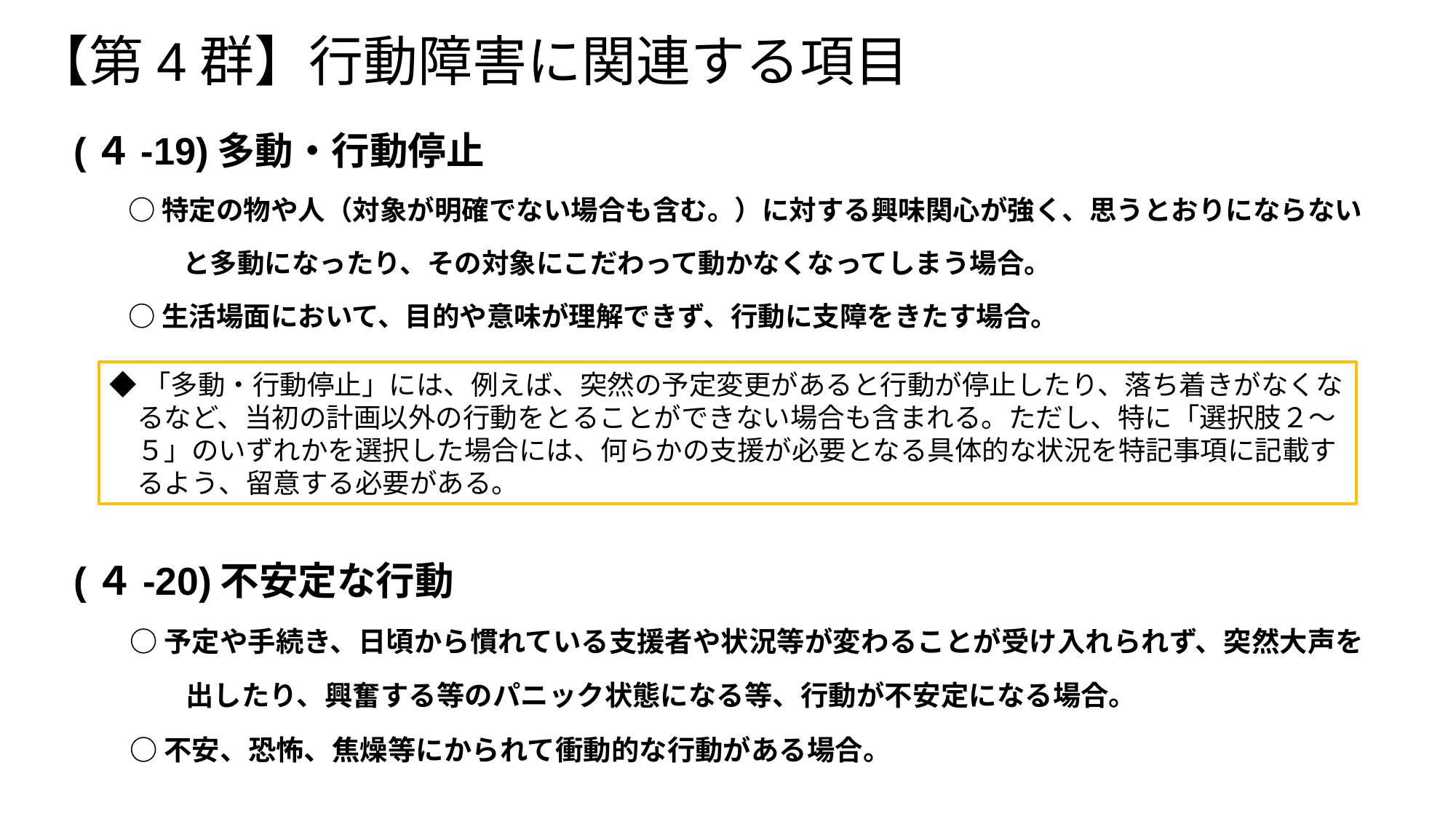

# 【第4群】行動障害に関連する項目
(４-19)多動・行動停止
　　○ 特定の物や人（対象が明確でない場合も含む。）に対する興味関心が強く、思うとおりにならない
　　　　と多動になったり、その対象にこだわって動かなくなってしまう場合。
　　○ 生活場面において、目的や意味が理解できず、行動に支障をきたす場合。
◆「多動・行動停止」には、例えば、突然の予定変更があると行動が停止したり、落ち着きがなくな
　るなど、当初の計画以外の行動をとることができない場合も含まれる。ただし、特に「選択肢２～
　５」のいずれかを選択した場合には、何らかの支援が必要となる具体的な状況を特記事項に記載す
　るよう、留意する必要がある。
(４-20)不安定な行動
　　○ 予定や手続き、日頃から慣れている支援者や状況等が変わることが受け入れられず、突然大声を
　　　　出したり、興奮する等のパニック状態になる等、行動が不安定になる場合。
　　○ 不安、恐怖、焦燥等にかられて衝動的な行動がある場合。